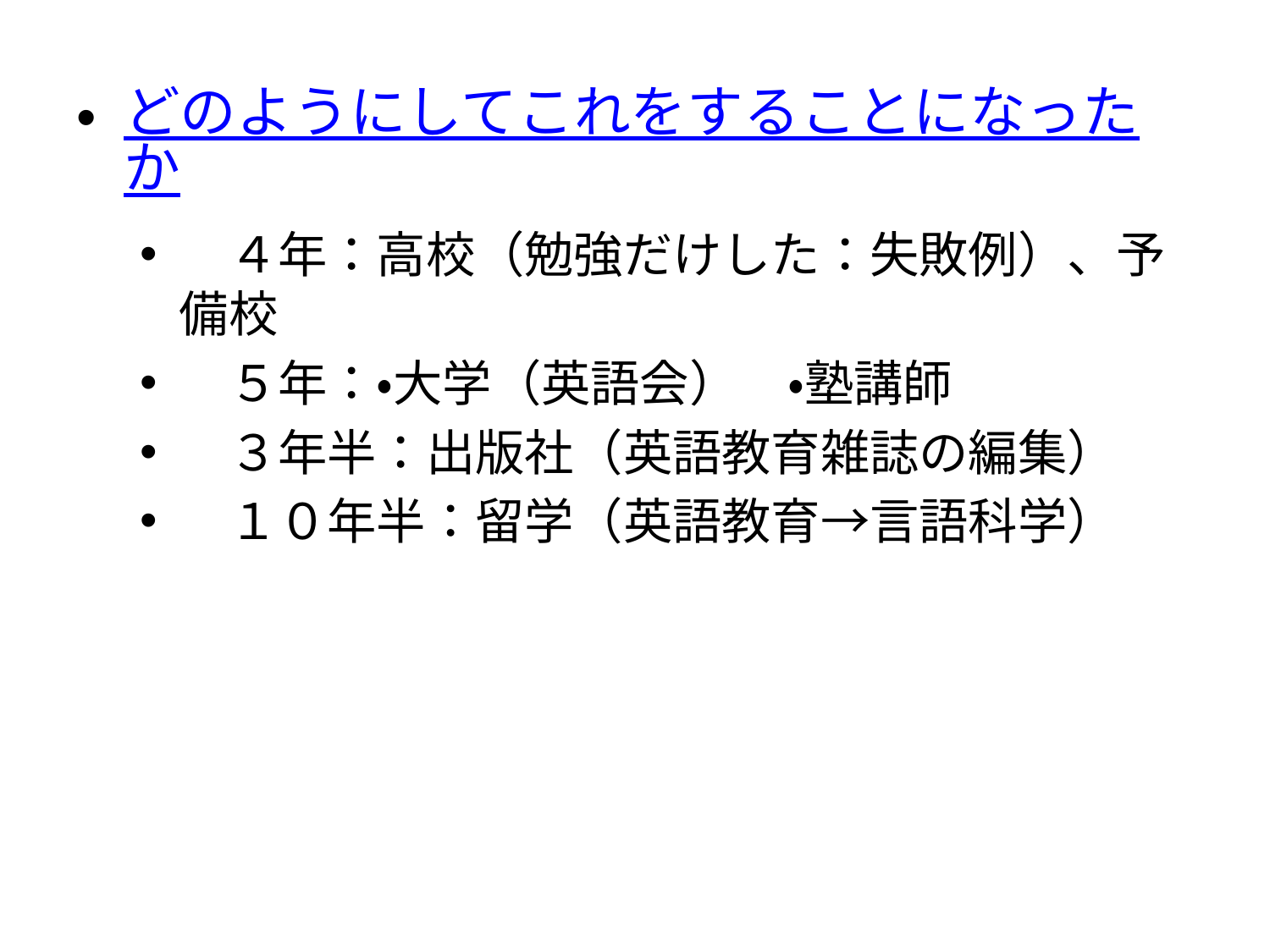

どのようにしてこれをすることになったか
　４年：高校（勉強だけした：失敗例）、予備校
　５年：・大学（英語会）　・塾講師
　３年半：出版社（英語教育雑誌の編集）
　１０年半：留学（英語教育→言語科学）